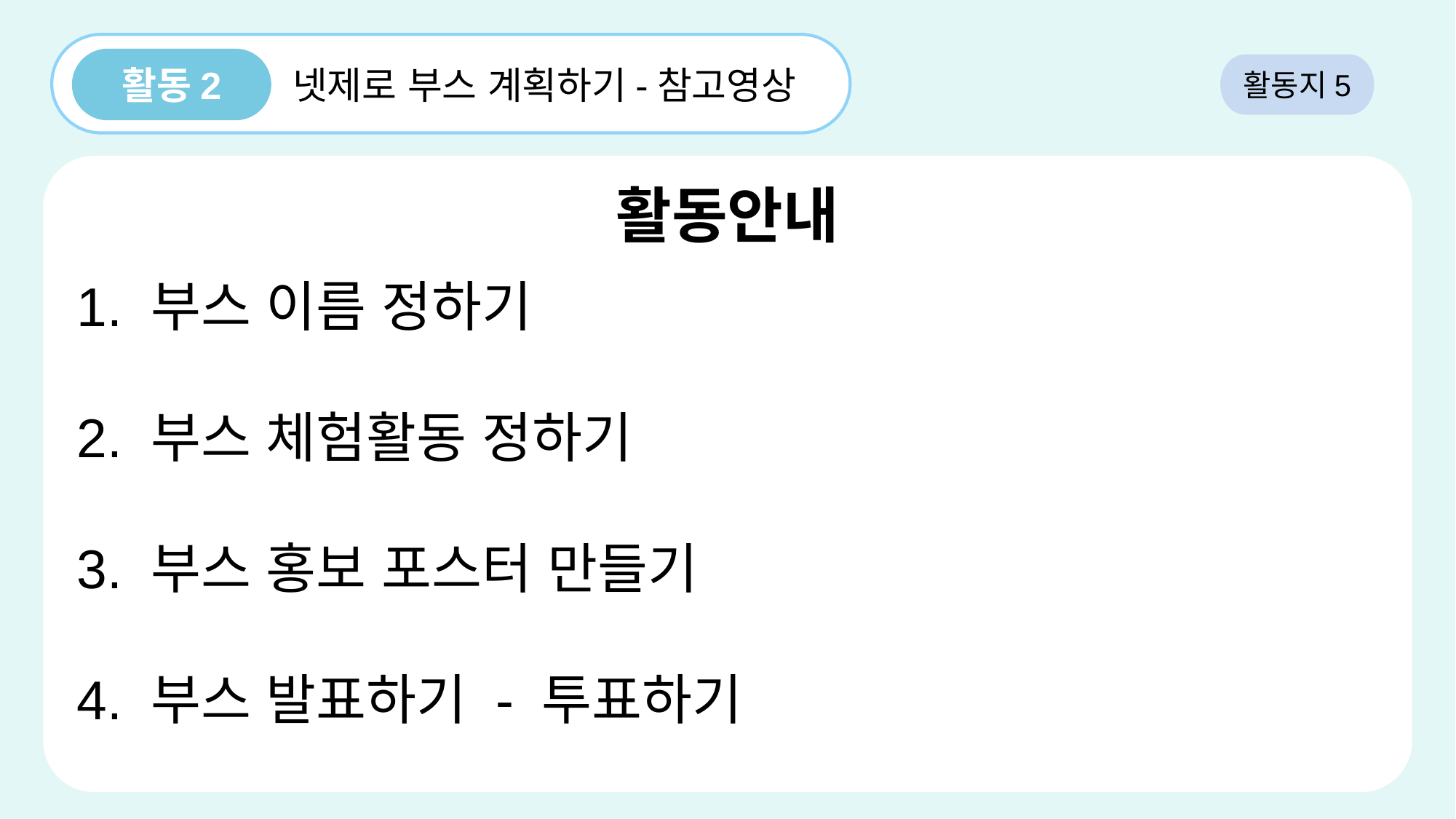

활동2
활동지5
넷제로 부스 계획하기-참고영상

활동안내
1. 부스 이름 정하기

2. 부스 체험활동 정하기

3. 부스 홍보 포스터 만들기

4. 부스 발표하기 - 투표하기